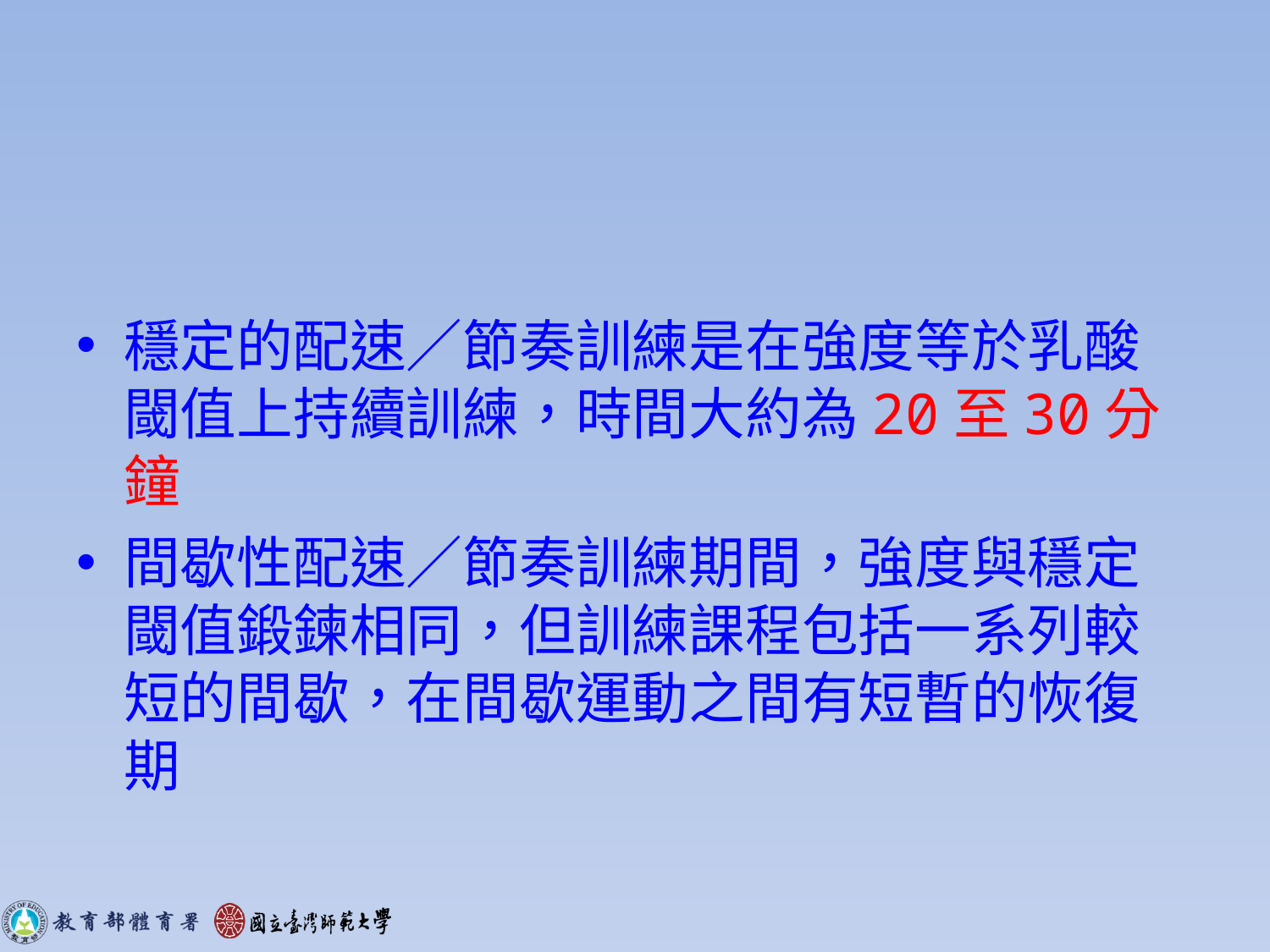

#

穩定的配速／節奏訓練是在強度等於乳酸閾值上持續訓練，時間大約為20至30分鐘
間歇性配速／節奏訓練期間，強度與穩定閾值鍛鍊相同，但訓練課程包括一系列較短的間歇，在間歇運動之間有短暫的恢復期